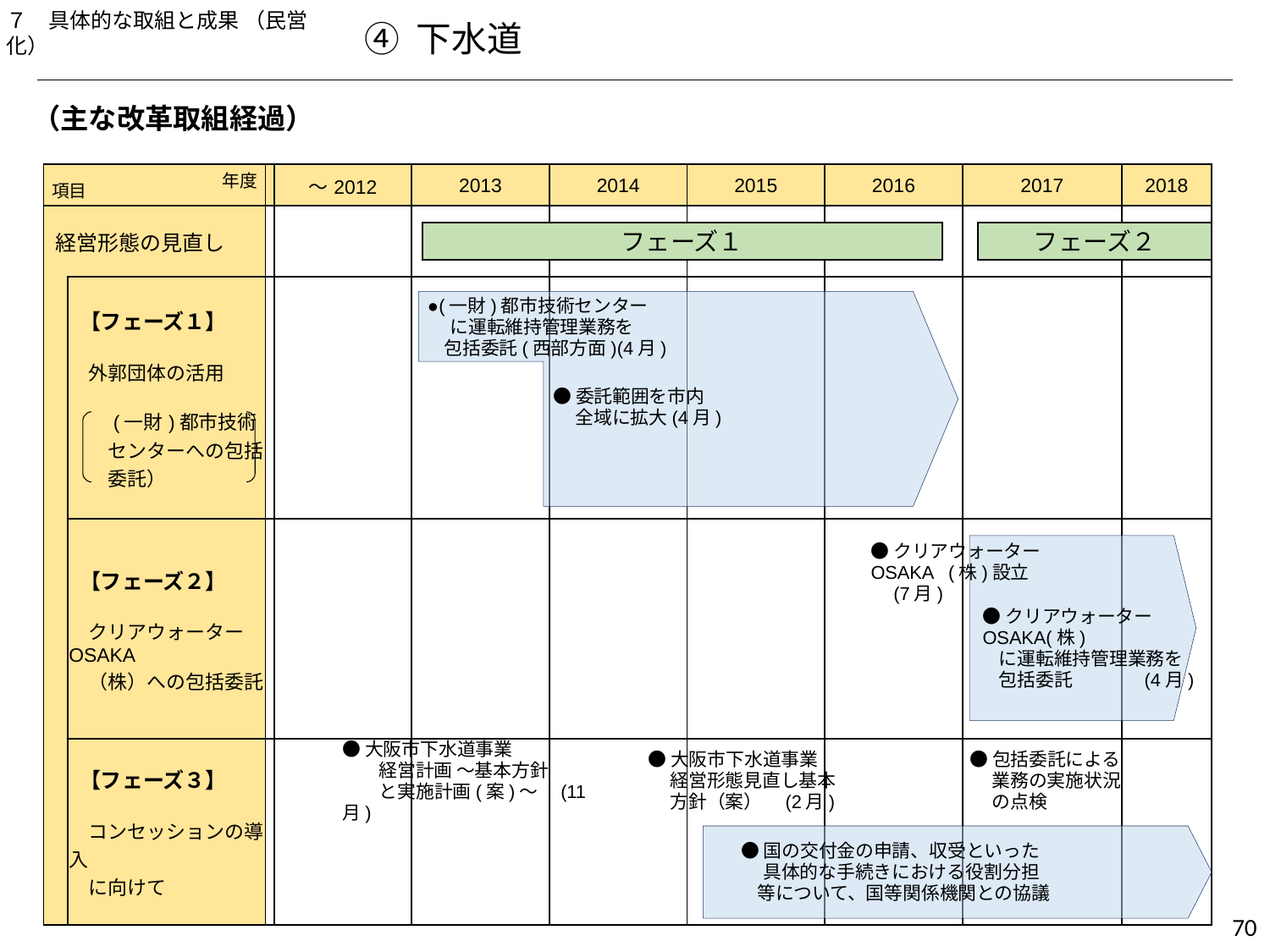

７　具体的な取組と成果 （民営化）
④ 下水道
（主な改革取組経過）
|  |  |  | ～2012 | 2013 | 2014 | 2015 | 2016 | 2017 | 2018 |
| --- | --- | --- | --- | --- | --- | --- | --- | --- | --- |
| 経営形態の見直し |  |  |  |  |  |  |  |  |  |
|  | 【フェーズ１】 　外郭団体の活用 　　(一財)都市技術 　　センターへの包括 　　委託） |  |  |  |  |  |  |  |  |
|  | 【フェーズ２】 　クリアウォーターOSAKA 　（株）への包括委託 |  |  |  |  |  |  |  |  |
|  | 【フェーズ３】 　コンセッションの導入 　に向けて |  |  |  |  |  |  |  |  |
年度
項目
フェーズ２
フェーズ１
●(一財)都市技術センター
　 に運転維持管理業務を
   包括委託(西部方面)(4月)

●委託範囲を市内
　 全域に拡大(4月)

●クリアウォーターOSAKA   (株)設立　　　(7月)
●クリアウォーターOSAKA(株)
   に運転維持管理業務を
   包括委託　　　   (4月)
●包括委託による
　 業務の実施状況
　 の点検
●大阪市下水道事業
　 経営形態見直し基本
　 方針（案）　(2月)
●大阪市下水道事業
　　経営計画 ～基本方針
　　と実施計画(案)～　(11月)

●国の交付金の申請、収受といった
　 具体的な手続きにおける役割分担
   等について、国等関係機関との協議
70